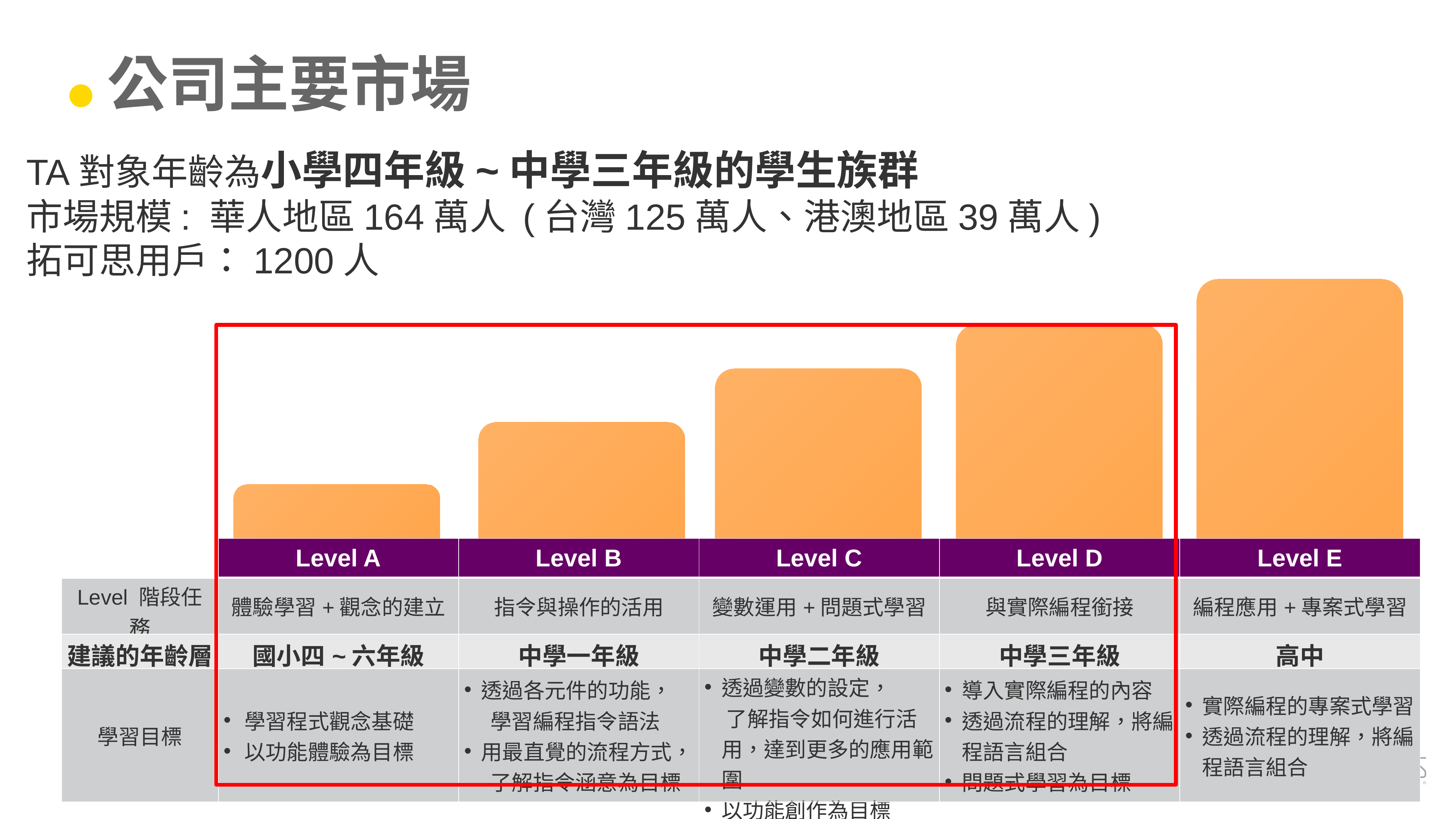

公司主要市場
TA對象年齡為小學四年級~中學三年級的學生族群
市場規模: 華人地區164萬人 (台灣125萬人、港澳地區39萬人)
拓可思用戶：1200人

|  | Level A | Level B | Level C | Level D | Level E |
| --- | --- | --- | --- | --- | --- |
| Level 階段任務 | 體驗學習+觀念的建立 | 指令與操作的活用 | 變數運用+問題式學習 | 與實際編程銜接 | 編程應用+專案式學習 |
| 建議的年齡層 | 國小四~六年級 | 中學一年級 | 中學二年級 | 中學三年級 | 高中 |
| 學習目標 | 學習程式觀念基礎 以功能體驗為目標 | 透過各元件的功能， 學習編程指令語法 用最直覺的流程方式， 了解指令涵意為目標 | 透過變數的設定， 了解指令如何進行活用，達到更多的應用範圍 以功能創作為目標 | 導入實際編程的內容 透過流程的理解，將編程語言組合 問題式學習為目標 | 實際編程的專案式學習 透過流程的理解，將編程語言組合 |